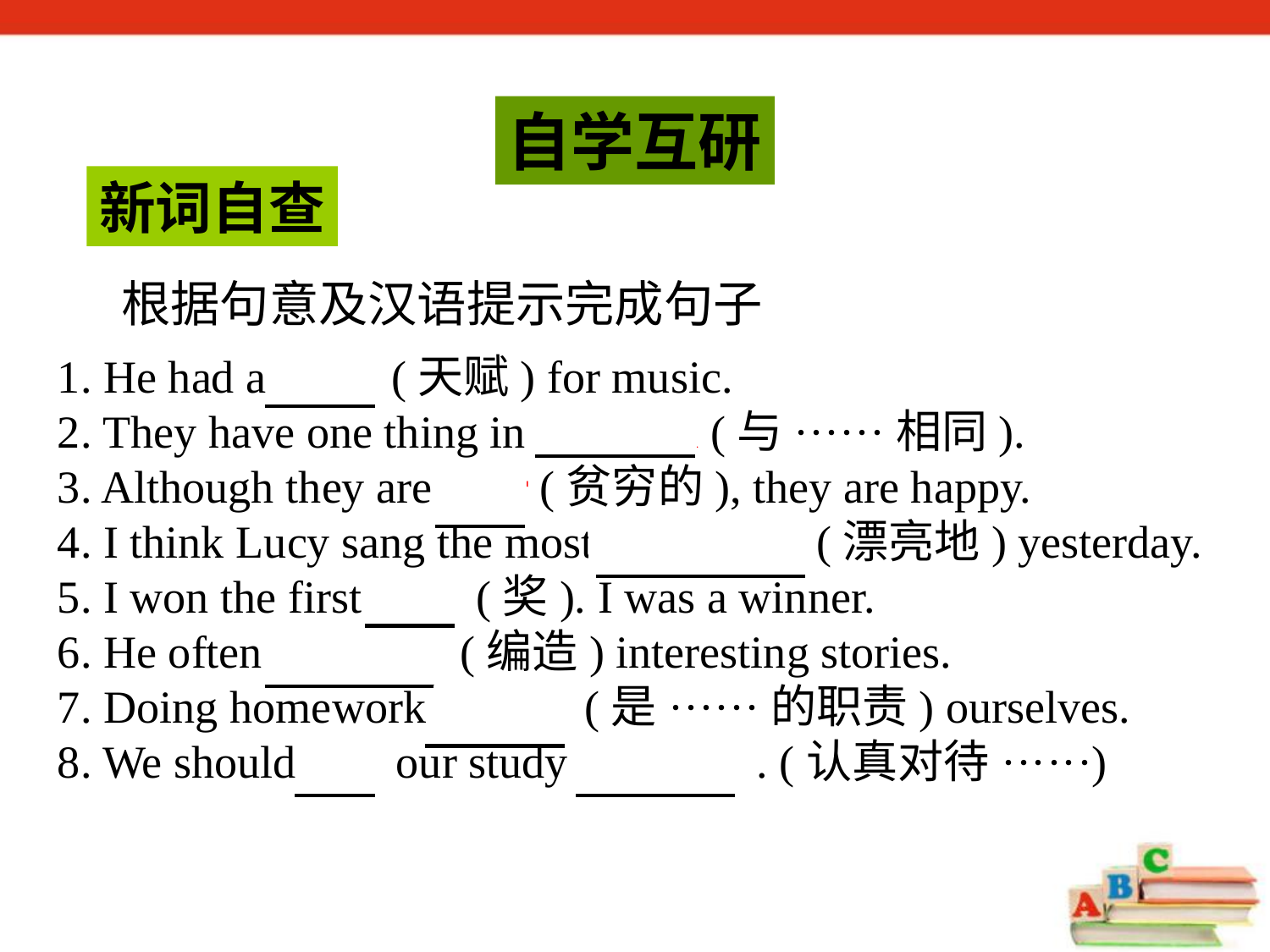

自学互研
新词自查
根据句意及汉语提示完成句子
1. He had a talent (天赋) for music.
2. They have one thing in common (与······相同).
3. Although they are poor (贫穷的), they are happy.
4. I think Lucy sang the most beautifully (漂亮地) yesterday.
5. I won the first prize (奖). I was a winner.
6. He often makes up (编造) interesting stories.
7. Doing homework is up to (是······的职责) ourselves.
8. We should take our study seriously . (认真对待······)